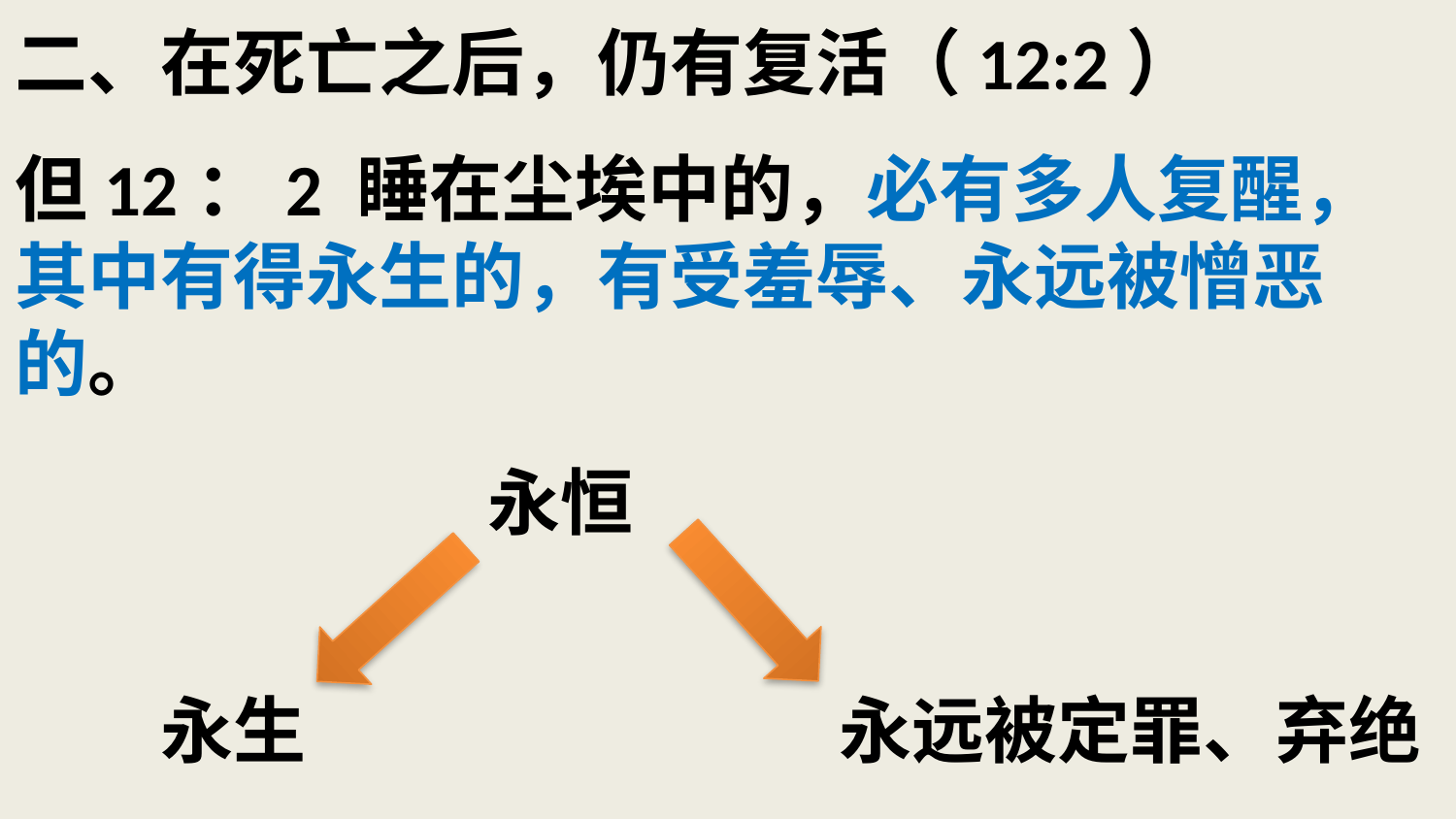

# 二、在死亡之后，仍有复活（12:2） 但12：2 睡在尘埃中的，必有多人复醒，其中有得永生的，有受羞辱、永远被憎恶的。
永恒

永生
永远被定罪、弃绝